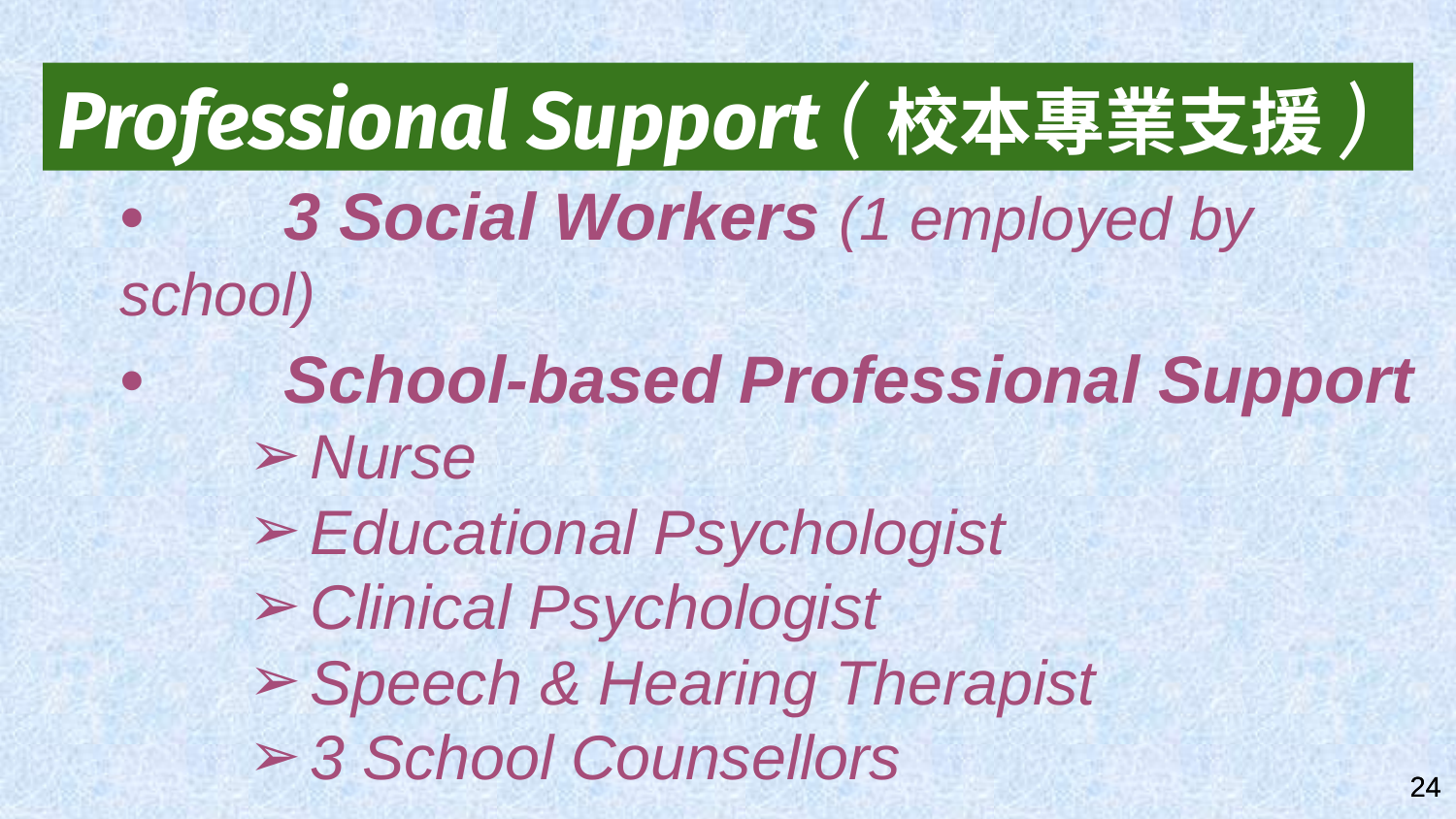

Professional Support (校本專業支援)
	•	 3 Social Workers (1 employed by school)
	•	 School-based Professional Support
Nurse
Educational Psychologist
Clinical Psychologist
Speech & Hearing Therapist
3 School Counsellors

24
24